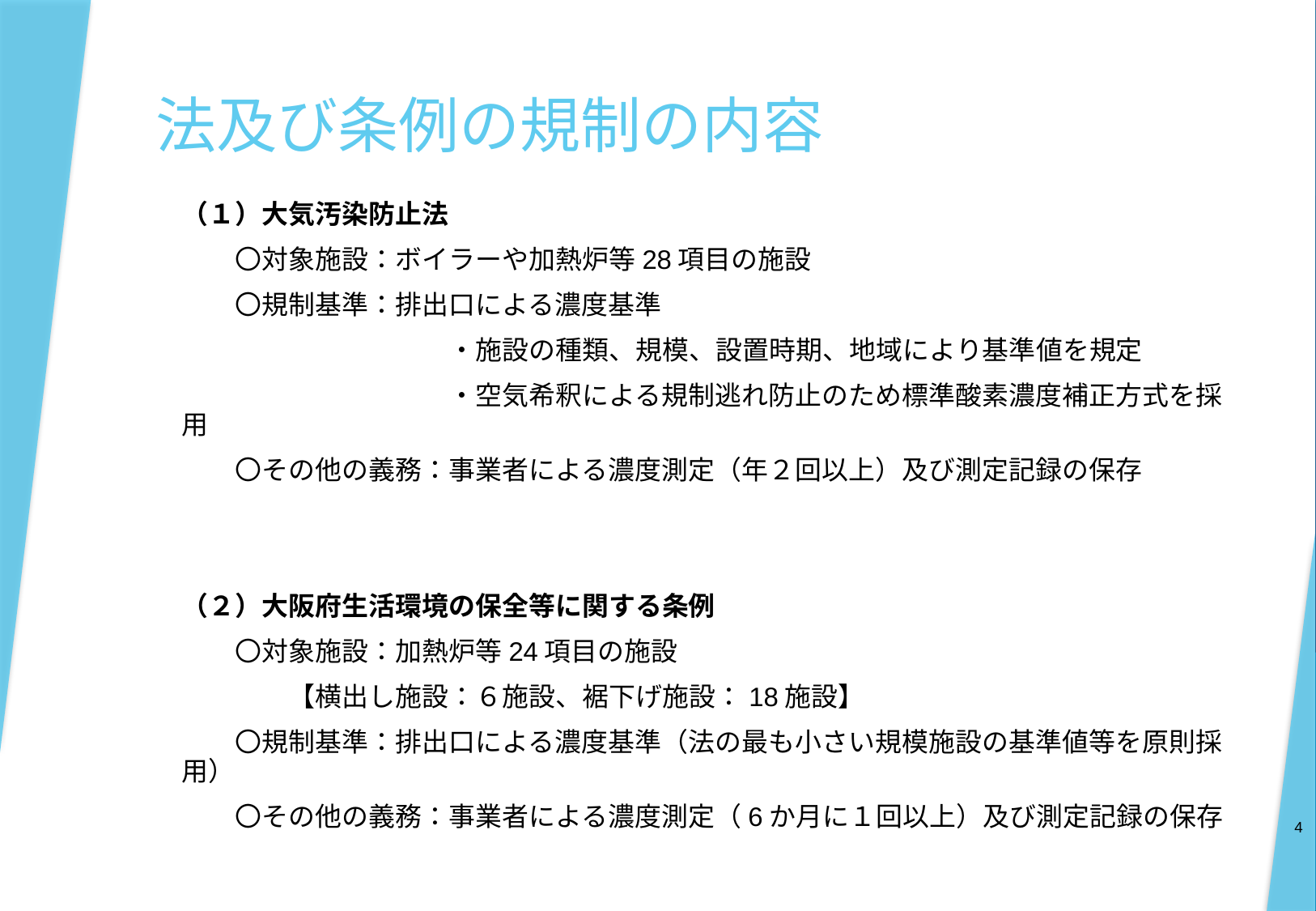

# 法及び条例の規制の内容
（１）大気汚染防止法
　　〇対象施設：ボイラーや加熱炉等28項目の施設
　　〇規制基準：排出口による濃度基準
　　　　　　　　　　・施設の種類、規模、設置時期、地域により基準値を規定
　　　　　　　　　　・空気希釈による規制逃れ防止のため標準酸素濃度補正方式を採用
　　〇その他の義務：事業者による濃度測定（年２回以上）及び測定記録の保存

（２）大阪府生活環境の保全等に関する条例
　　〇対象施設：加熱炉等24項目の施設
　　　　【横出し施設：６施設、裾下げ施設：18施設】
　　〇規制基準：排出口による濃度基準（法の最も小さい規模施設の基準値等を原則採用）
　　〇その他の義務：事業者による濃度測定（6か月に１回以上）及び測定記録の保存

4